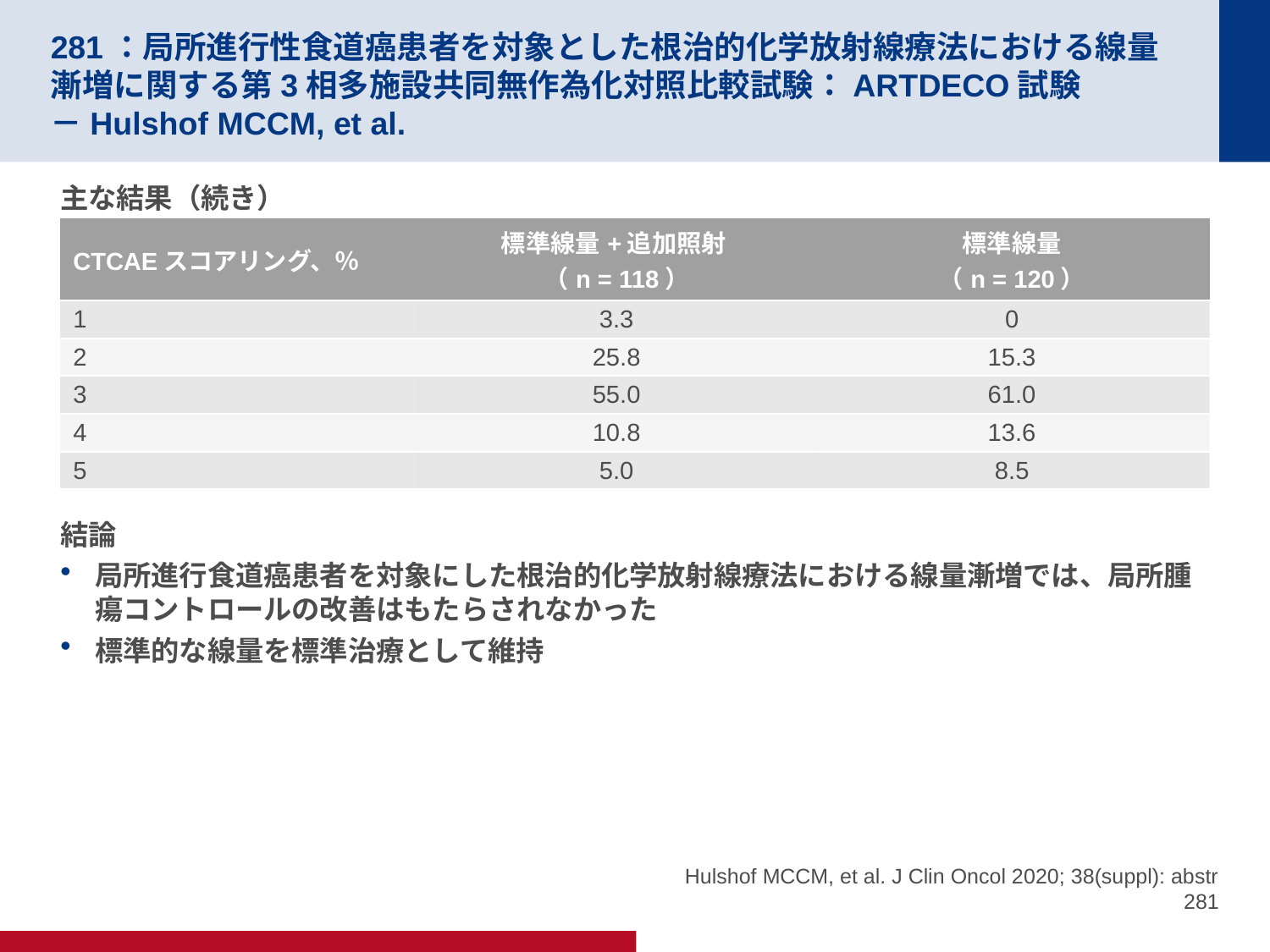

# 281：局所進行性食道癌患者を対象とした根治的化学放射線療法における線量漸増に関する第3相多施設共同無作為化対照比較試験：ARTDECO試験 －Hulshof MCCM, et al.
主な結果（続き）
結論
局所進行食道癌患者を対象にした根治的化学放射線療法における線量漸増では、局所腫瘍コントロールの改善はもたらされなかった
標準的な線量を標準治療として維持
| CTCAEスコアリング、％ | 標準線量+追加照射 （n = 118） | 標準線量 （n = 120） |
| --- | --- | --- |
| 1 | 3.3 | 0 |
| 2 | 25.8 | 15.3 |
| 3 | 55.0 | 61.0 |
| 4 | 10.8 | 13.6 |
| 5 | 5.0 | 8.5 |
Hulshof MCCM, et al. J Clin Oncol 2020; 38(suppl): abstr 281